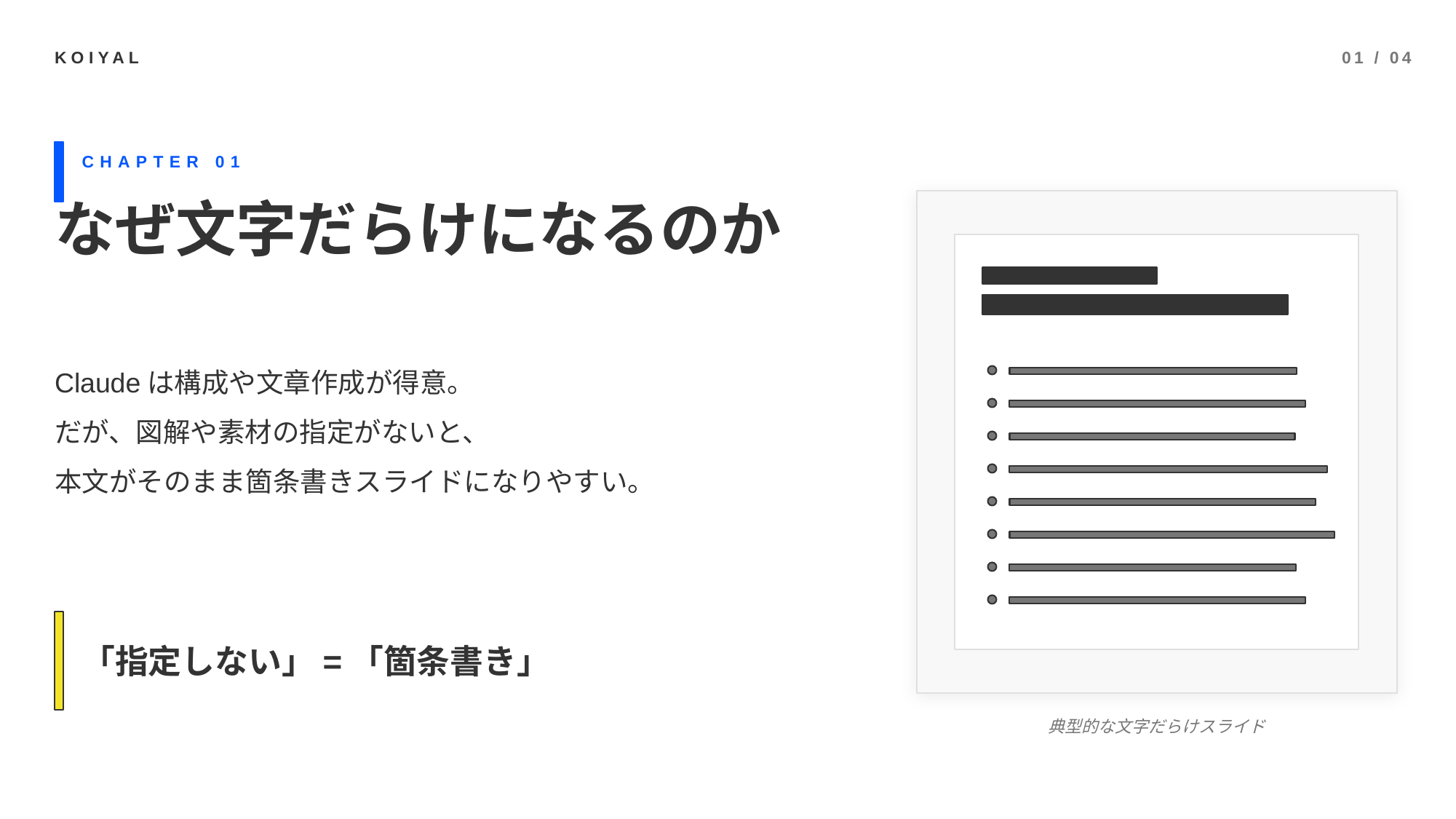

KOIYAL
01 / 04

CHAPTER 01
なぜ文字だらけになるのか

Claudeは構成や文章作成が得意。
だが、図解や素材の指定がないと、
本文がそのまま箇条書きスライドになりやすい。

「指定しない」=「箇条書き」
典型的な文字だらけスライド